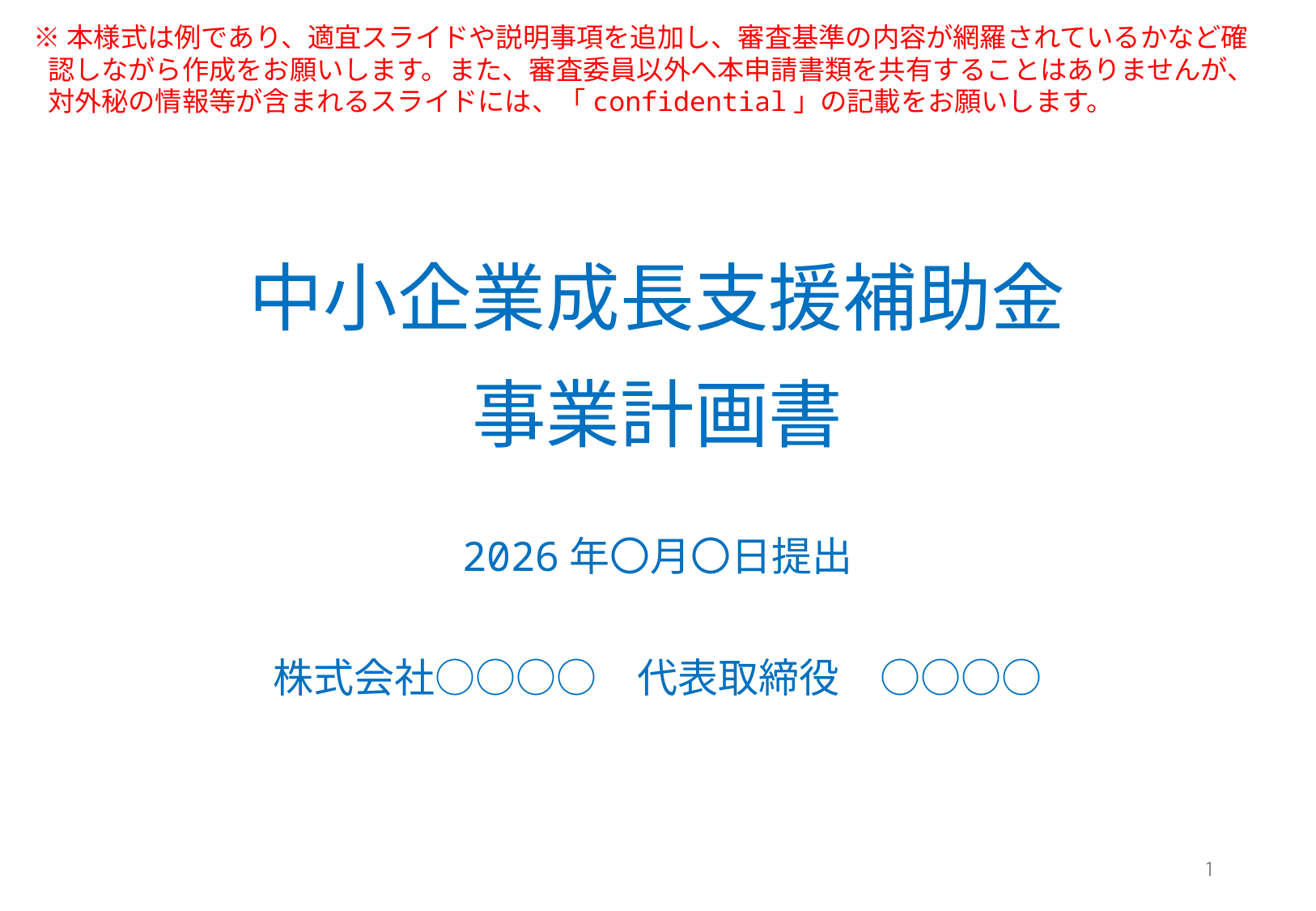

※本様式は例であり、適宜スライドや説明事項を追加し、審査基準の内容が網羅されているかなど確認しながら作成をお願いします。また、審査委員以外へ本申請書類を共有することはありませんが、対外秘の情報等が含まれるスライドには、「confidential」の記載をお願いします。
# 中小企業成長支援補助金 事業計画書
2026年〇月〇日提出

株式会社○○○○　代表取締役　○○○○
1